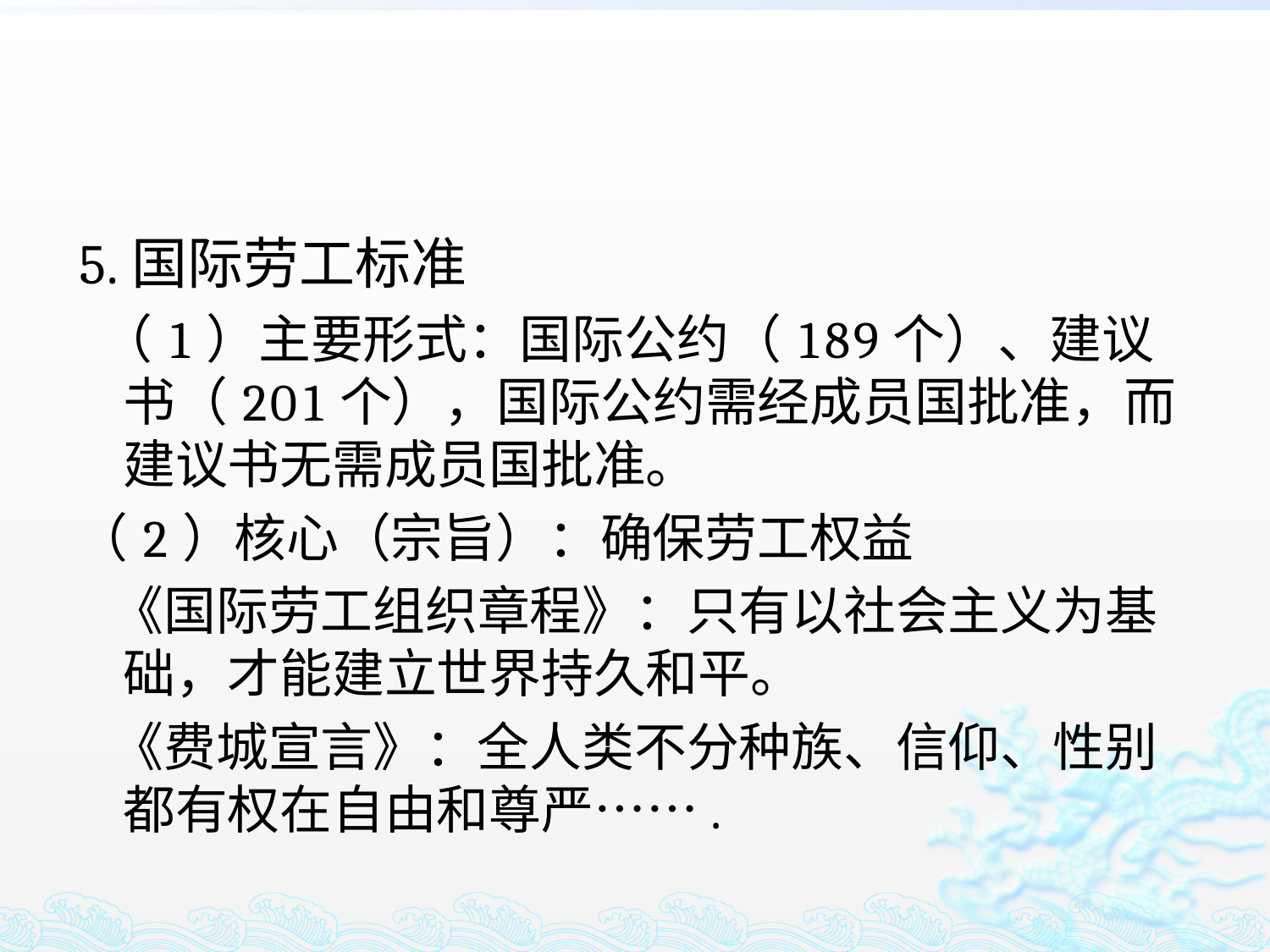

#
5.国际劳工标准
 （1）主要形式：国际公约（189个）、建议书（201个），国际公约需经成员国批准，而建议书无需成员国批准。
（2）核心（宗旨）：确保劳工权益
  《国际劳工组织章程》：只有以社会主义为基础，才能建立世界持久和平。
  《费城宣言》：全人类不分种族、信仰、性别都有权在自由和尊严…….